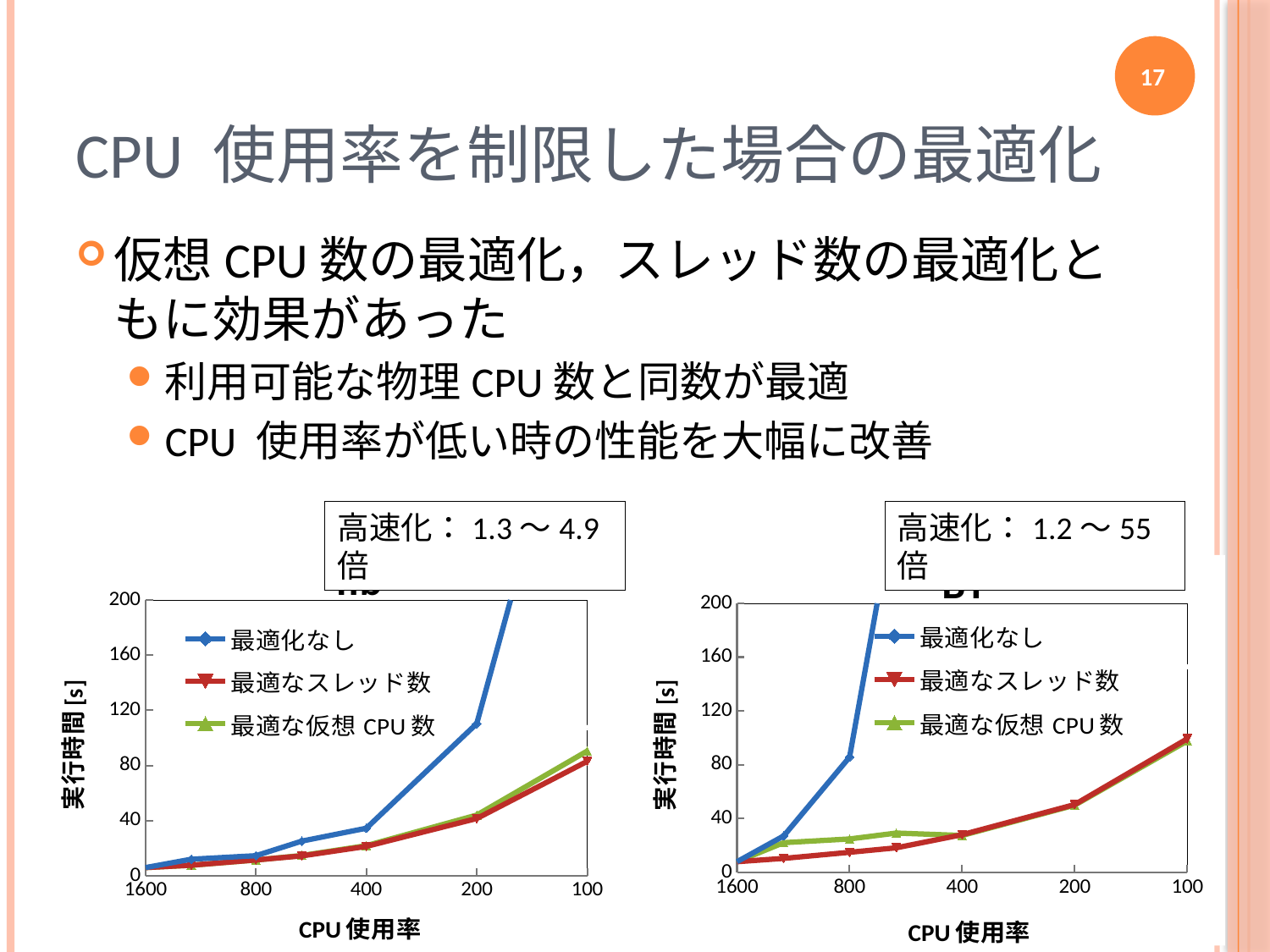

# CPU 使用率を制限した場合の最適化
17
仮想CPU数の最適化，スレッド数の最適化ともに効果があった
利用可能な物理CPU数と同数が最適
CPU 使用率が低い時の性能を大幅に改善
高速化：1.3〜4.9倍
高速化：1.2〜55倍

### Chart: fib

| Category |  |  |  |  |
|---|---|---|---|---|

### Chart: BT

| Category |  |  |  |  |
|---|---|---|---|---|